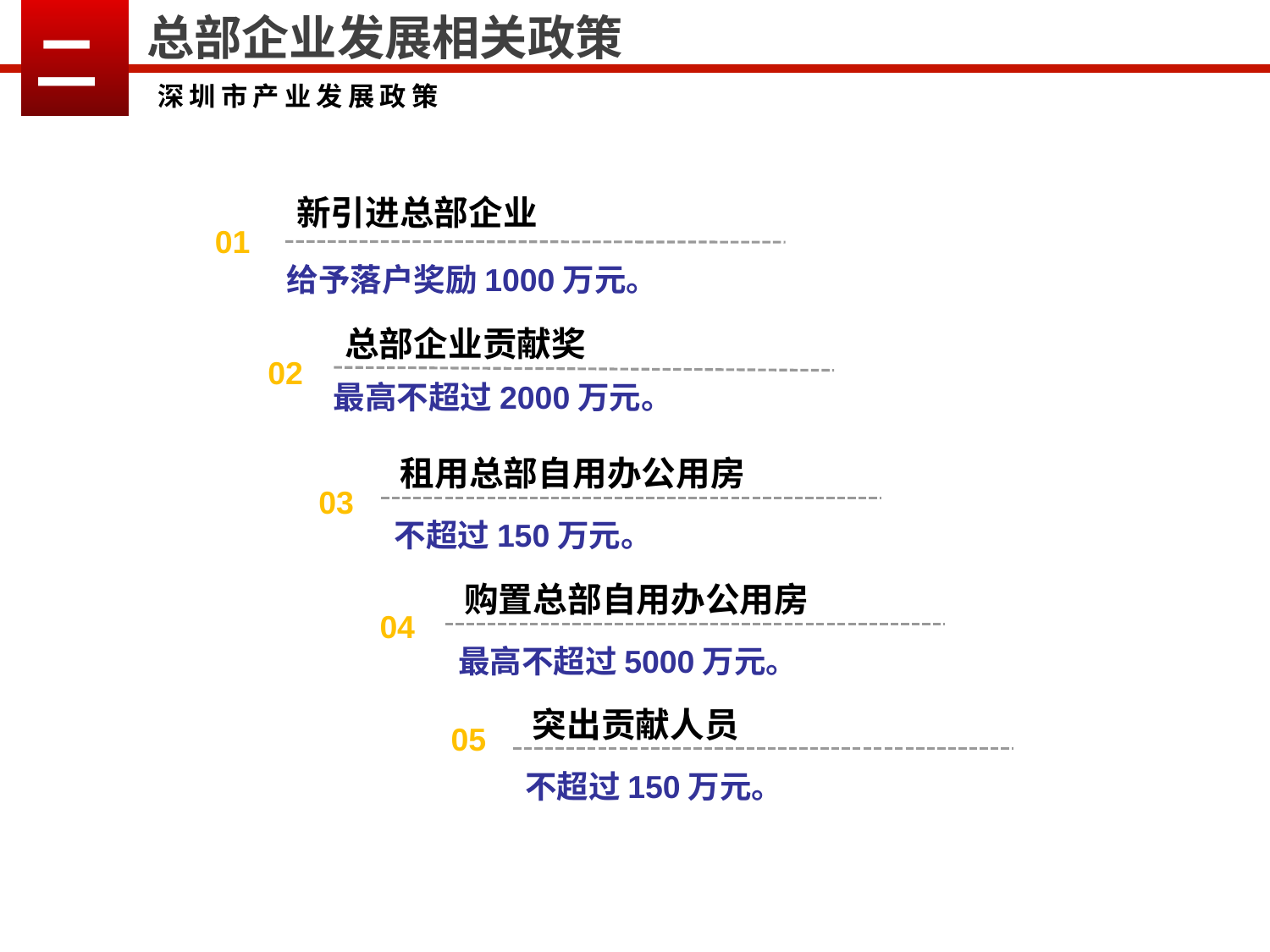

二
总部企业发展相关政策

深圳市产业发展政策
新引进总部企业
01
给予落户奖励1000万元。
总部企业贡献奖
02
最高不超过2000万元。
租用总部自用办公用房
03
不超过150万元。
购置总部自用办公用房
04
最高不超过5000万元。
突出贡献人员
05
不超过150万元。